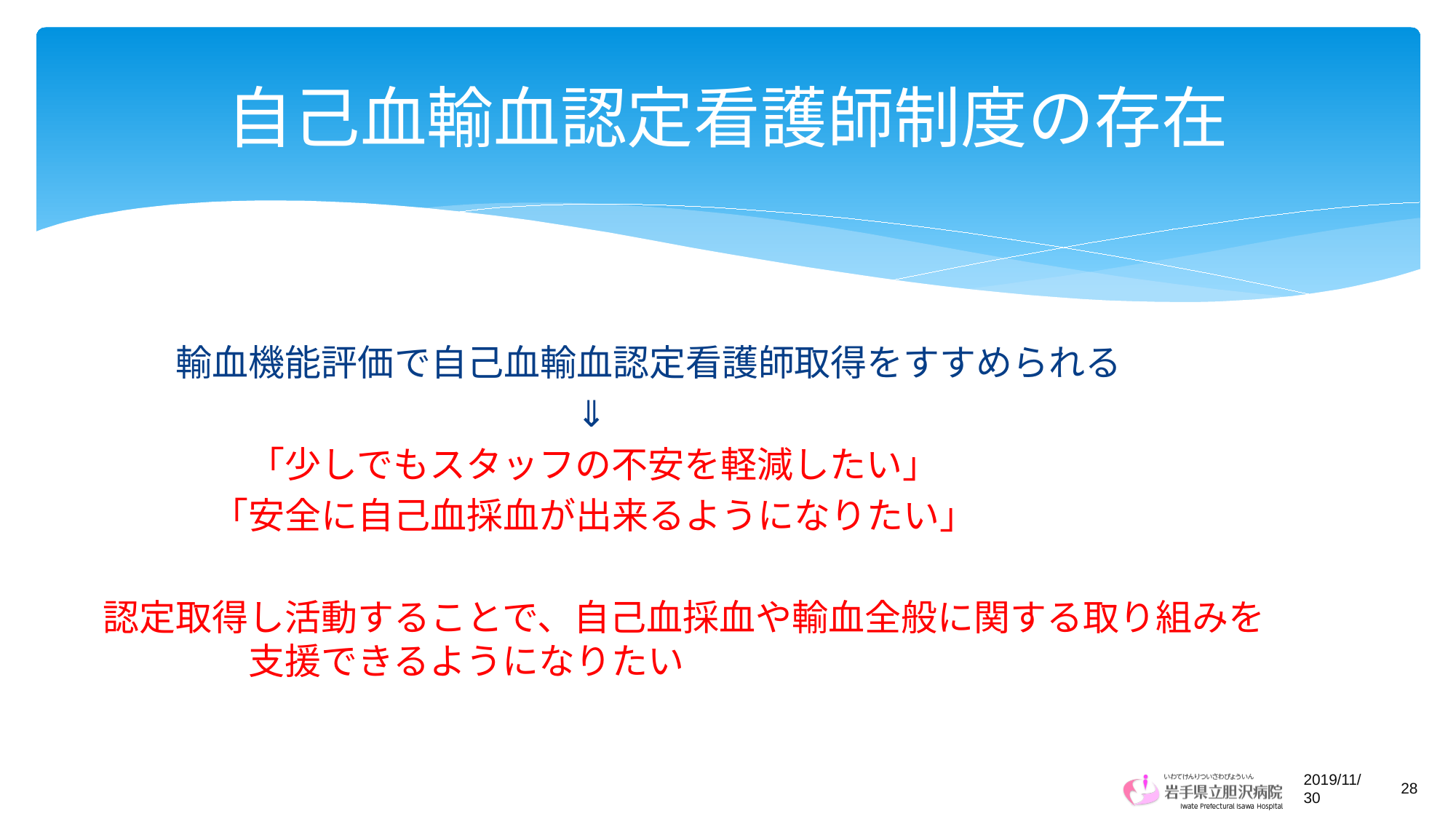

# 自己血輸血認定看護師制度の存在
　　輸血機能評価で自己血輸血認定看護師取得をすすめられる
　　　　　　　　　　　　　⇓
　　　　「少しでもスタッフの不安を軽減したい」
　　　「安全に自己血採血が出来るようになりたい」

認定取得し活動することで、自己血採血や輸血全般に関する取り組みを　　　　　　支援できるようになりたい